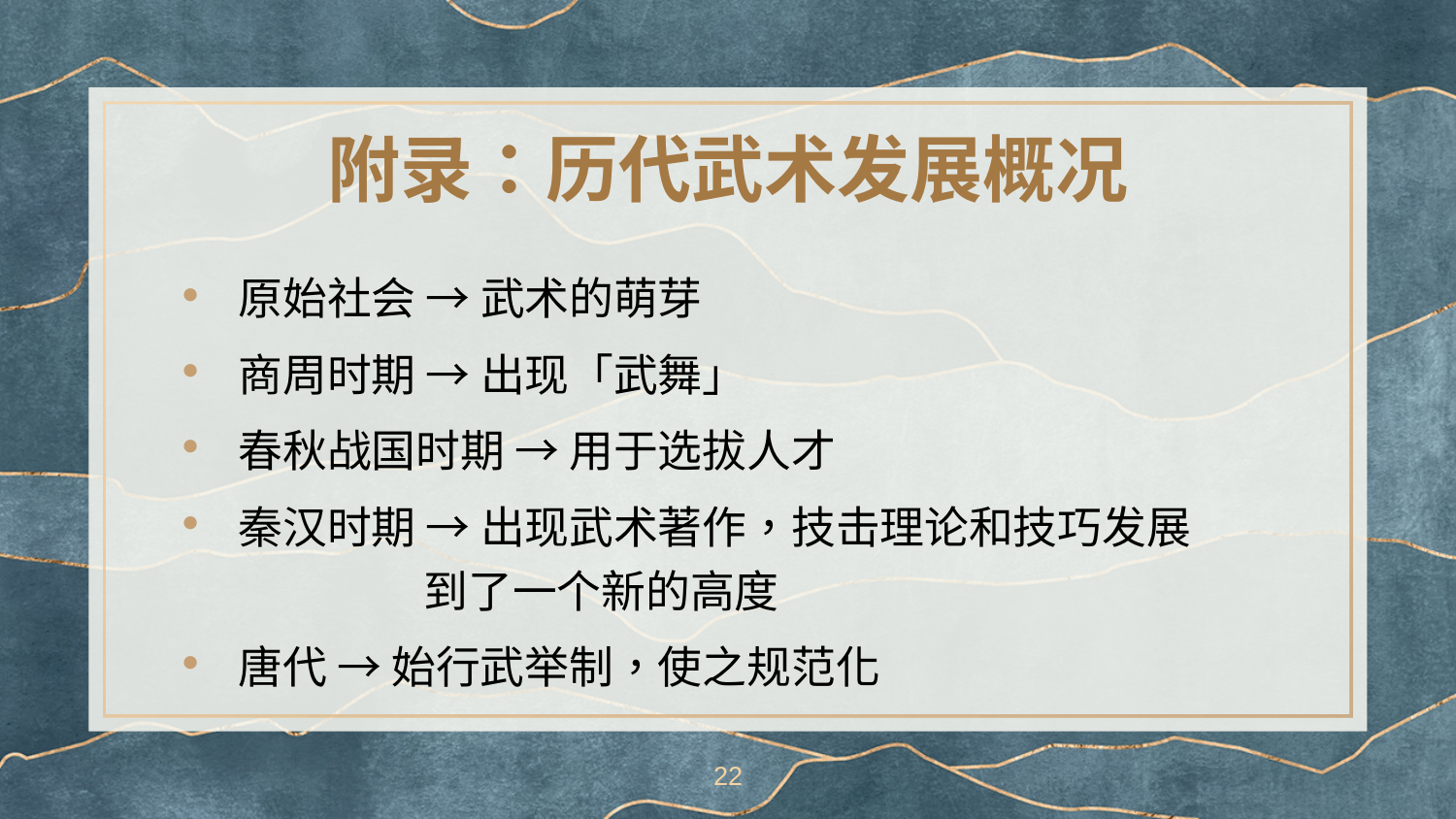

# 附录：历代武术发展概况
原始社会 → 武术的萌芽
商周时期 → 出现「武舞」
春秋战国时期 → 用于选拔人才
秦汉时期 → 出现武术著作，技击理论和技巧发展		    到了一个新的高度
唐代 → 始行武举制，使之规范化
22